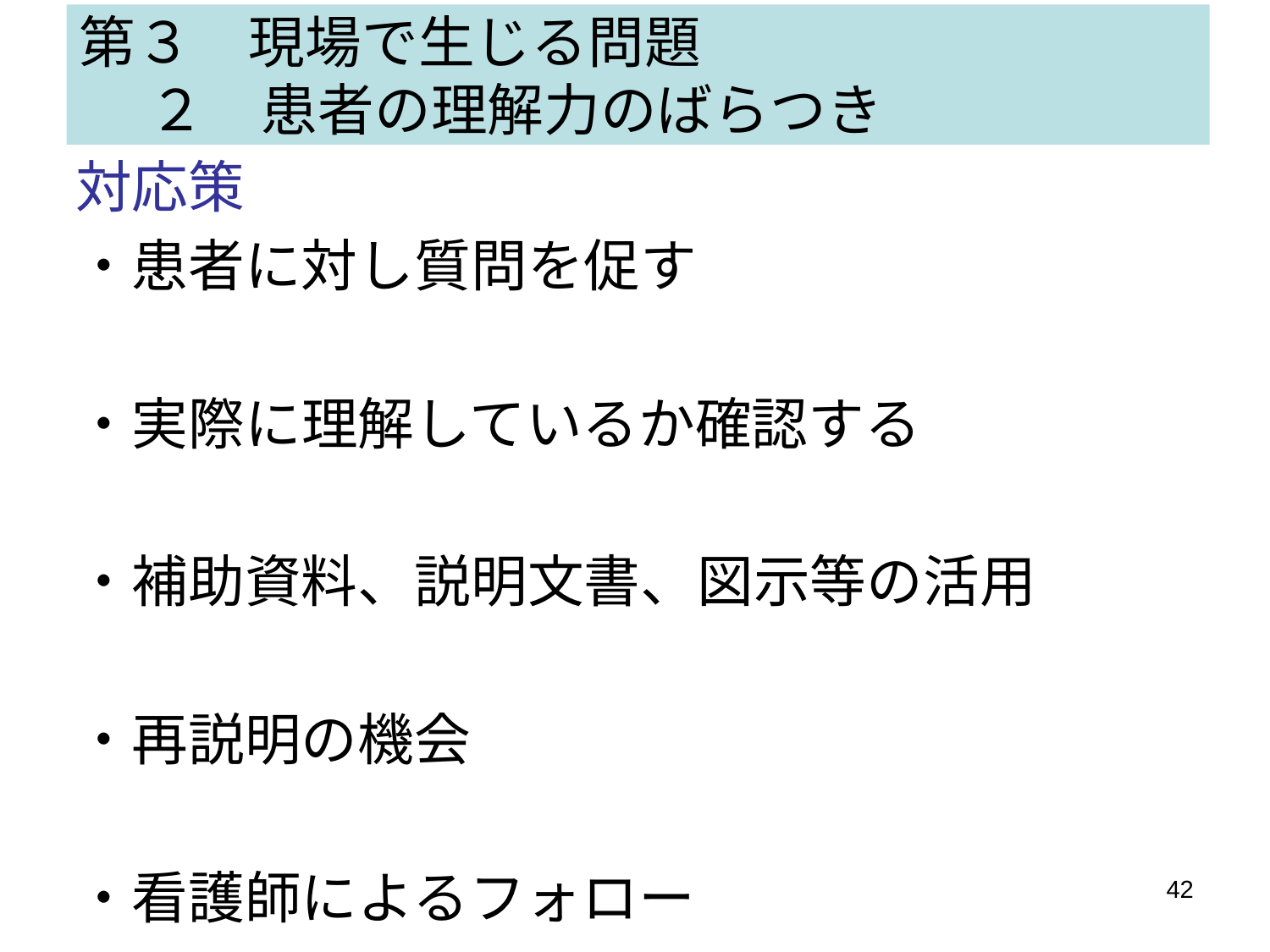

# 第３　現場で生じる問題 　 ２　患者の理解力のばらつき
対応策
・患者に対し質問を促す

・実際に理解しているか確認する

・補助資料、説明文書、図示等の活用

・再説明の機会

・看護師によるフォロー

42